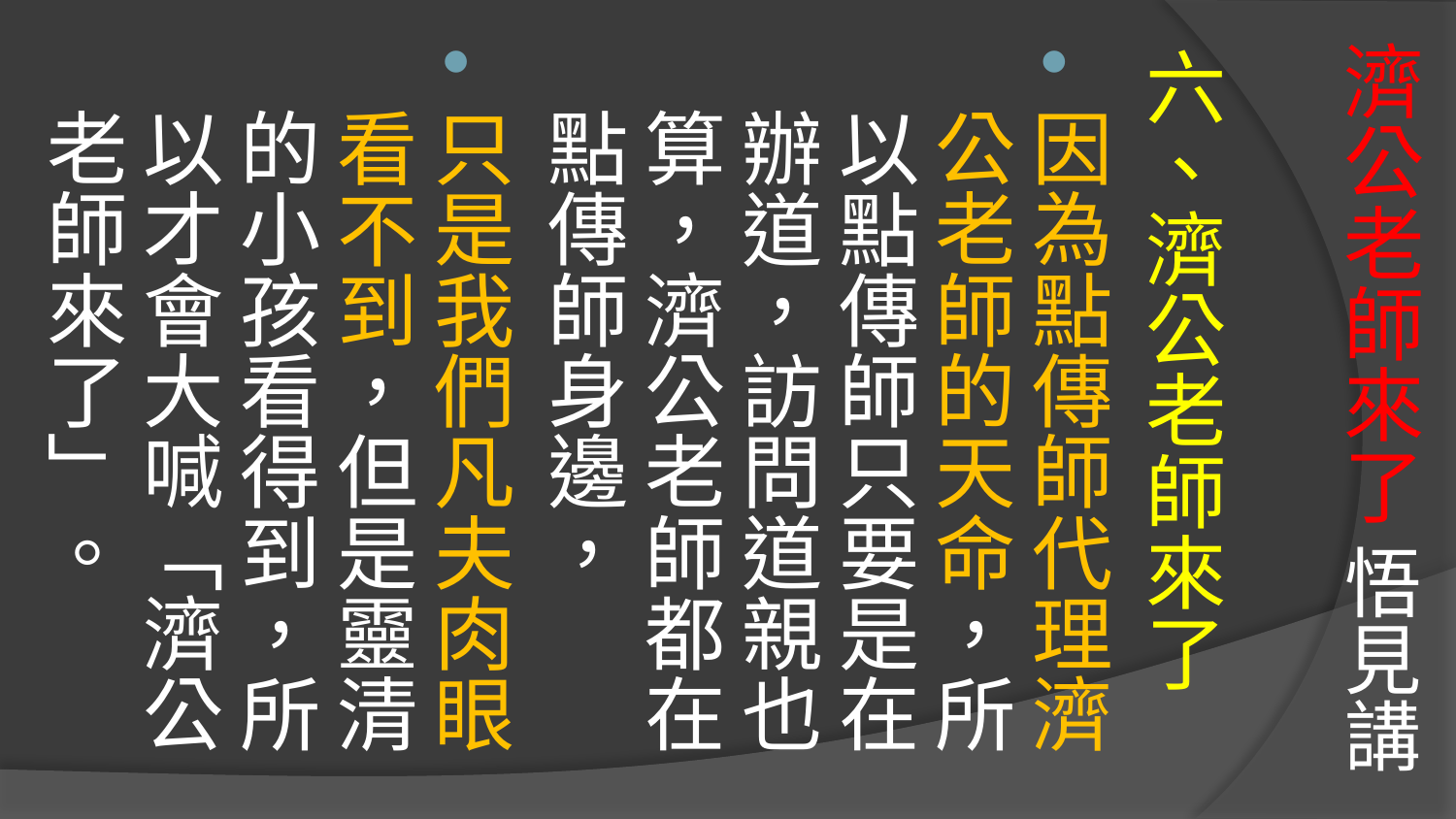

# 濟公老師來了 悟見講
六、濟公老師來了
因為點傳師代理濟公老師的天命，所以點傳師只要是在辦道，訪問道親也算，濟公老師都在點傳師身邊，
只是我們凡夫肉眼看不到，但是靈清的小孩看得到，所以才會大喊「濟公老師來了」。